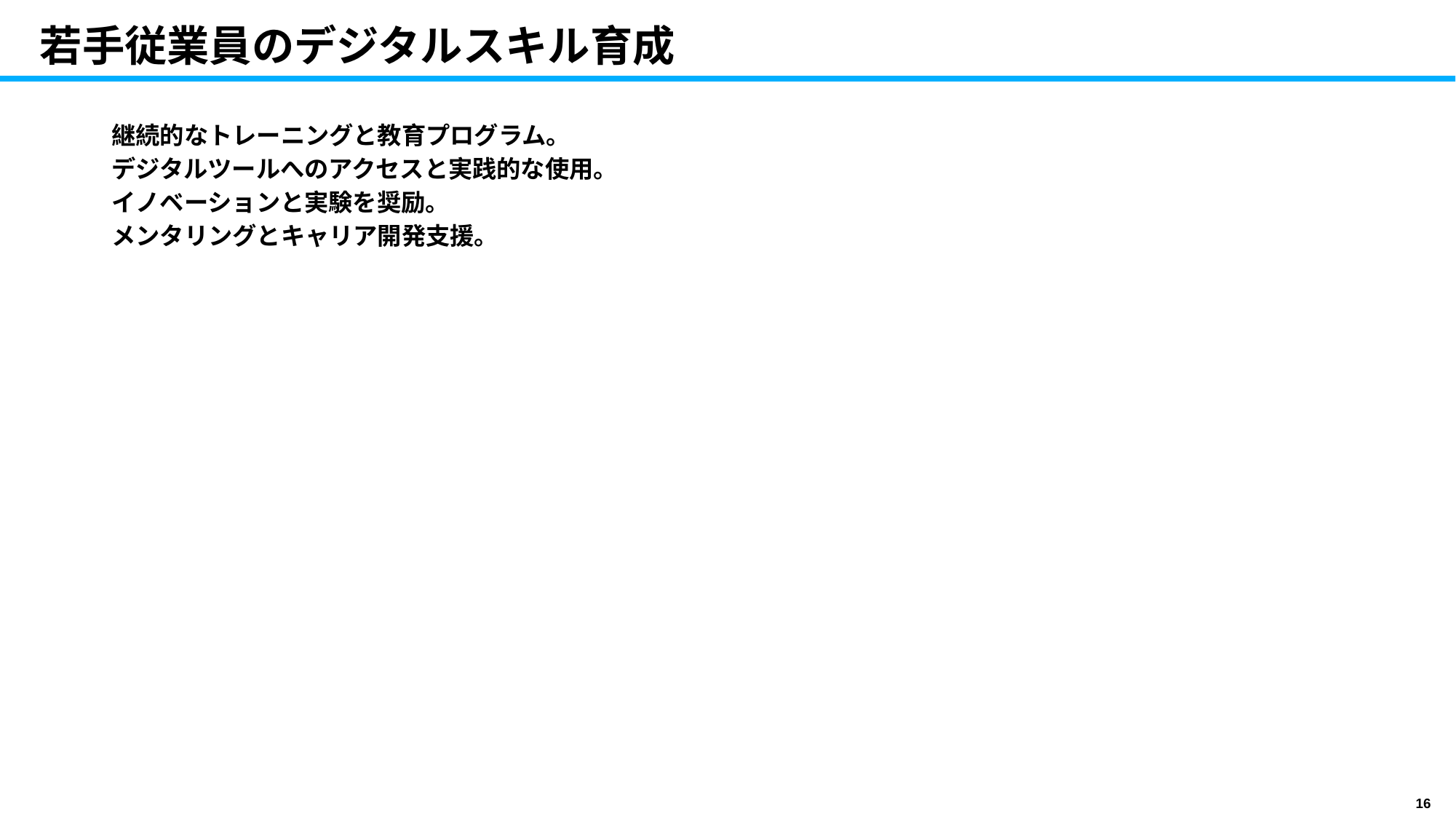

# 若手従業員のデジタルスキル育成
継続的なトレーニングと教育プログラム。
デジタルツールへのアクセスと実践的な使用。
イノベーションと実験を奨励。
メンタリングとキャリア開発支援。

16